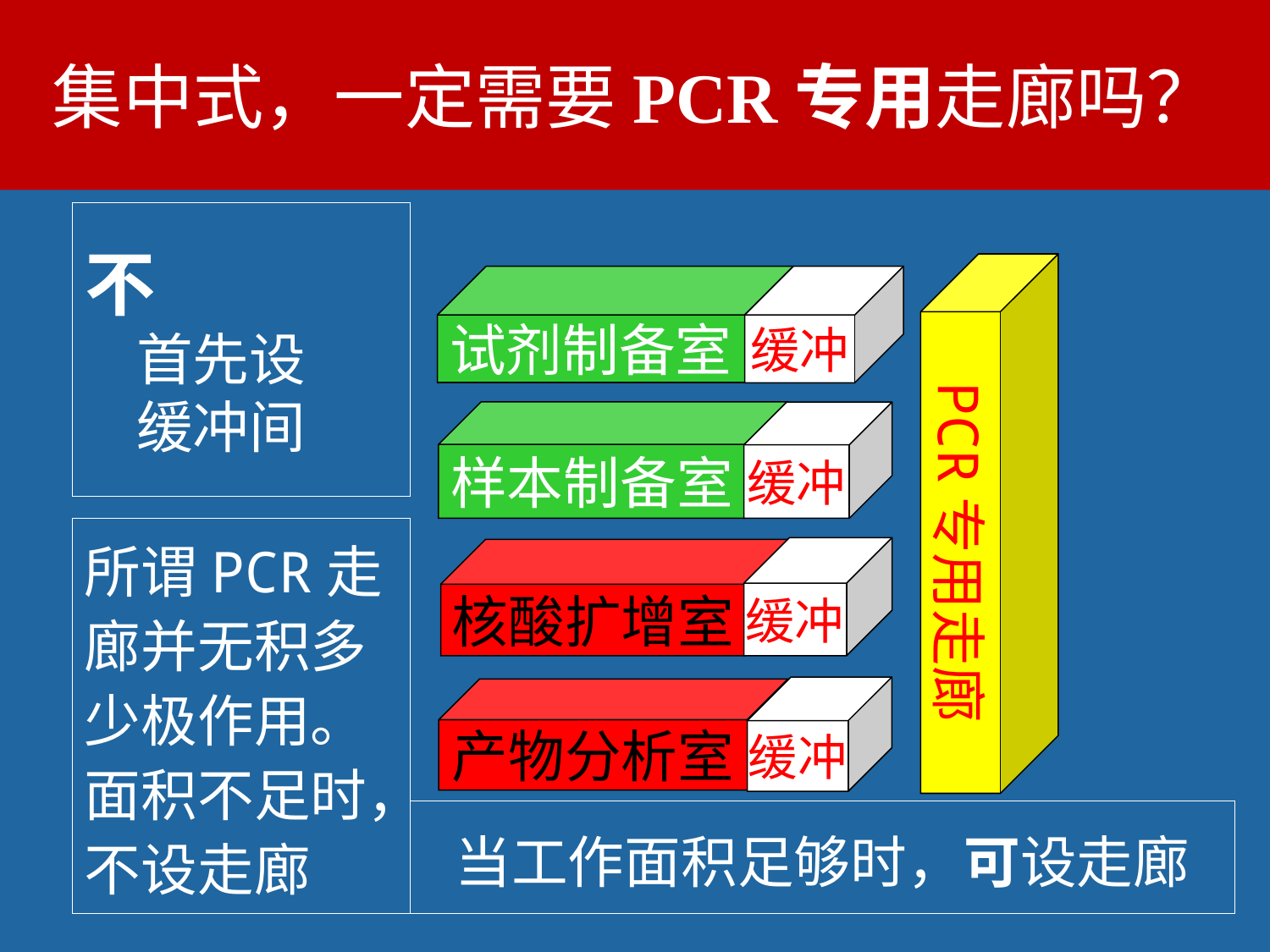

# 集中式，一定需要PCR专用走廊吗？
不
   首先设
   缓冲间
PCR专用走廊
试剂制备室
缓冲
样本制备室
缓冲
所谓PCR走廊并无积多少极作用。
面积不足时，不设走廊
缓冲
核酸扩增室
缓冲
产物分析室
当工作面积足够时，可设走廊